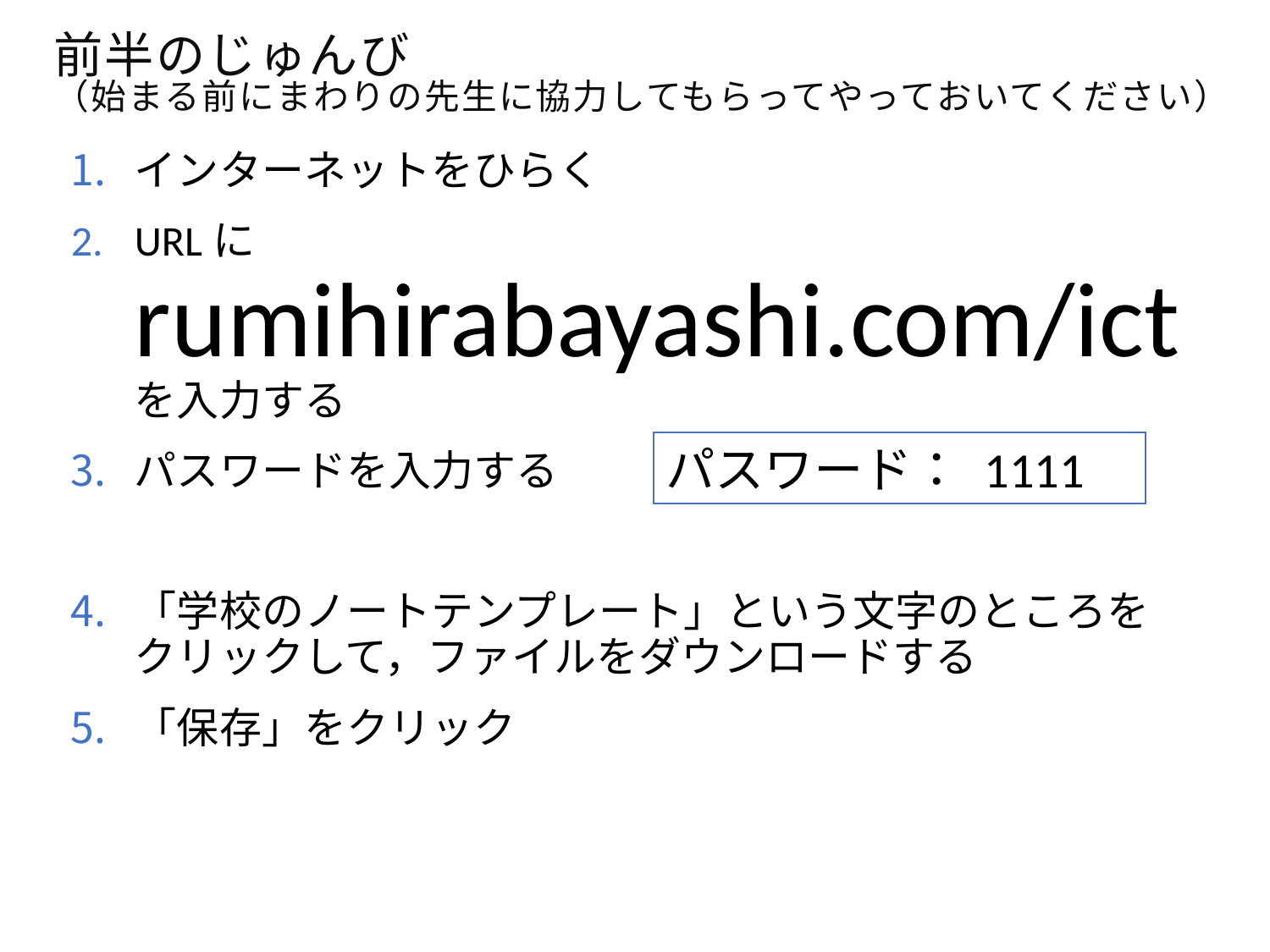

前半のじゅんび
（始まる前にまわりの先生に協力してもらってやっておいてください）
インターネットをひらく
URLに　rumihirabayashi.com/ict を入力する
パスワードを入力する

「学校のノートテンプレート」という文字のところをクリックして，ファイルをダウンロードする
「保存」をクリック
パスワード： 1111